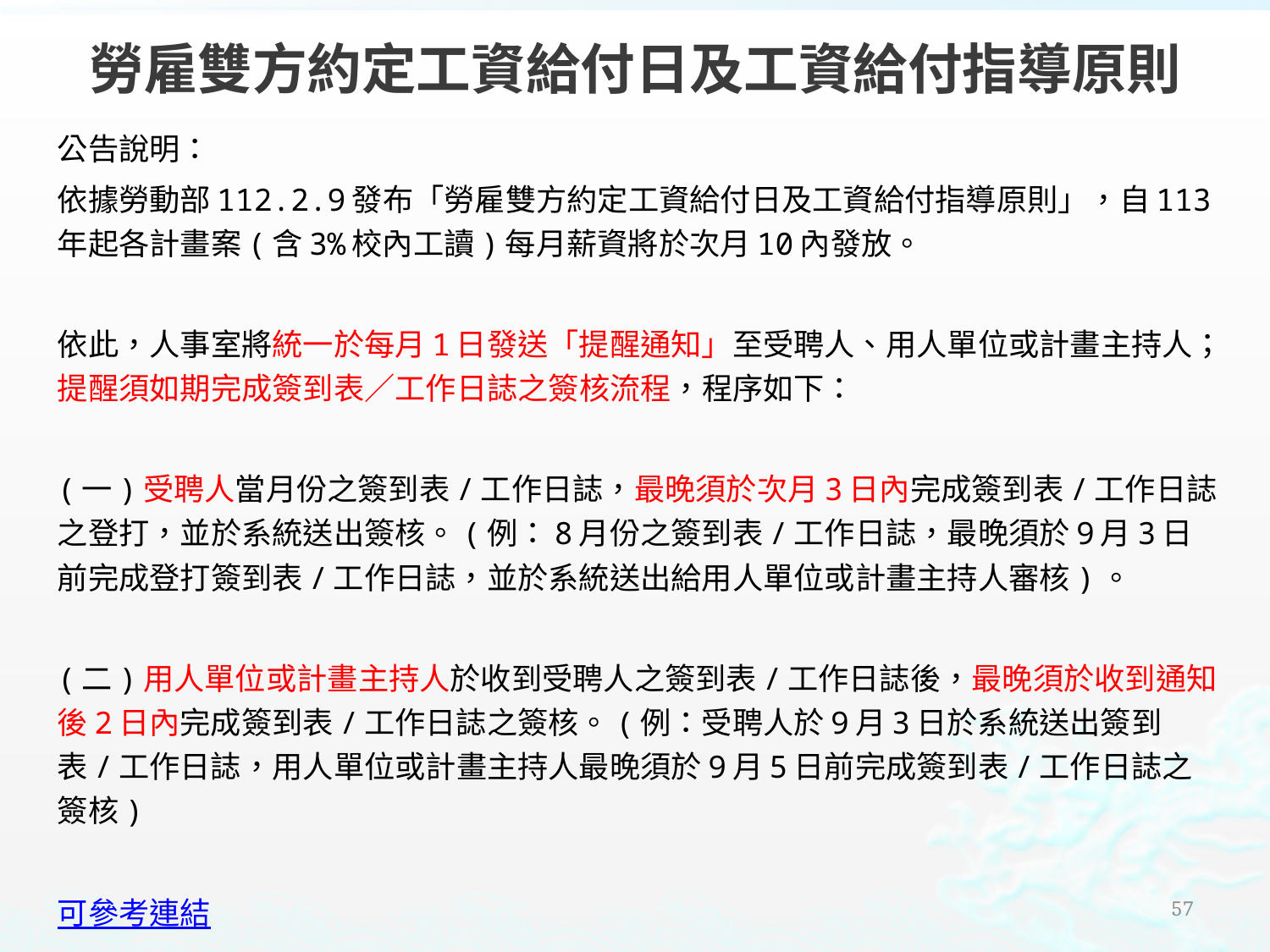

# 勞雇雙方約定工資給付日及工資給付指導原則
公告說明：
依據勞動部112.2.9發布「勞雇雙方約定工資給付日及工資給付指導原則」，自113年起各計畫案(含3%校內工讀)每月薪資將於次月10內發放。

依此，人事室將統一於每月1日發送「提醒通知」至受聘人、用人單位或計畫主持人；提醒須如期完成簽到表／工作日誌之簽核流程，程序如下：

(一)受聘人當月份之簽到表/工作日誌，最晚須於次月3日內完成簽到表/工作日誌之登打，並於系統送出簽核。(例：8月份之簽到表/工作日誌，最晚須於9月3日前完成登打簽到表/工作日誌，並於系統送出給用人單位或計畫主持人審核)。

(二)用人單位或計畫主持人於收到受聘人之簽到表/工作日誌後，最晚須於收到通知後2日內完成簽到表/工作日誌之簽核。(例：受聘人於9月3日於系統送出簽到表/工作日誌，用人單位或計畫主持人最晚須於9月5日前完成簽到表/工作日誌之簽核)

可參考連結

57